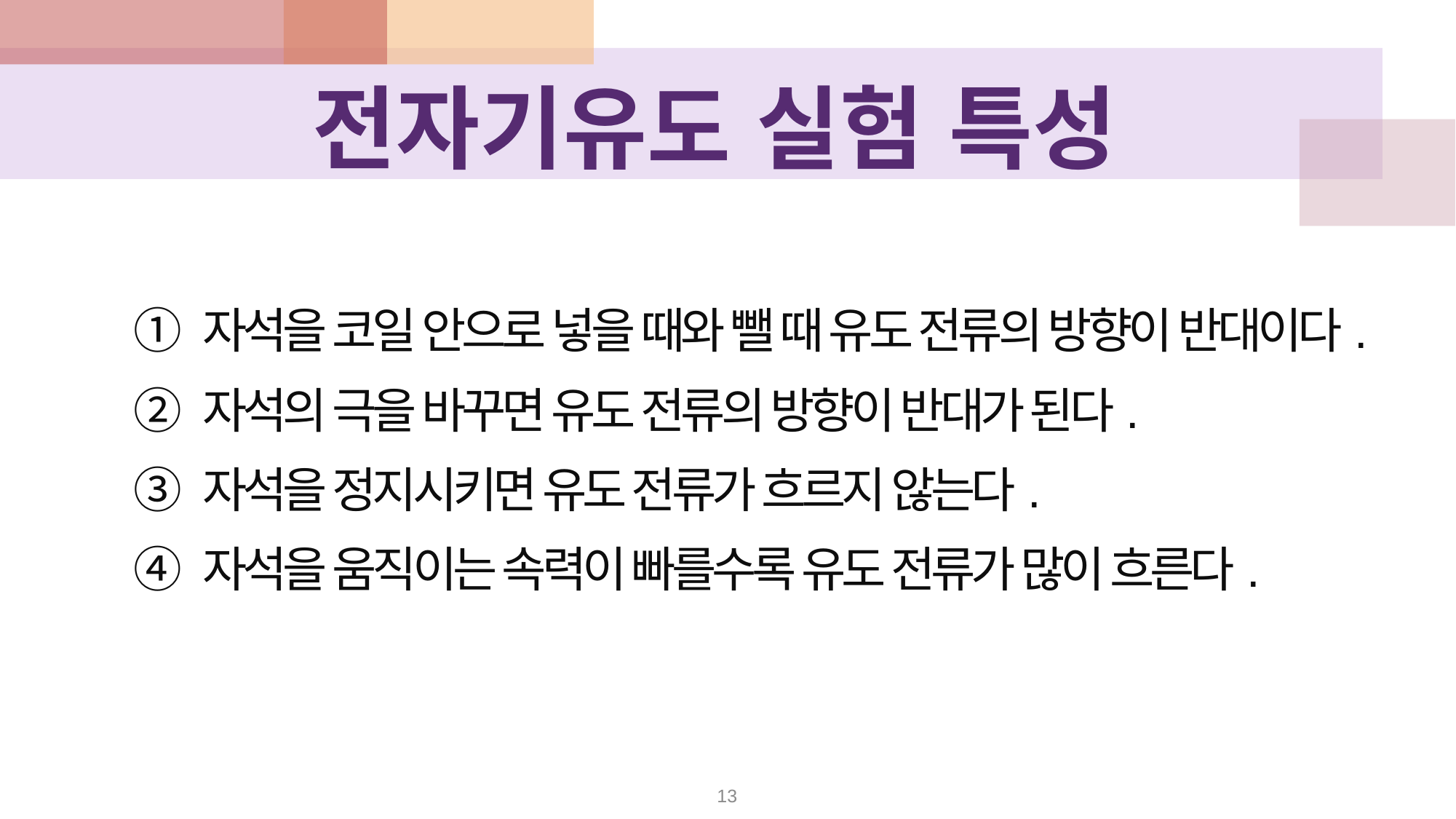

# 전자기유도 실험 특성
① 자석을 코일 안으로 넣을 때와 뺄 때 유도 전류의 방향이 반대이다.
② 자석의 극을 바꾸면 유도 전류의 방향이 반대가 된다.
③ 자석을 정지시키면 유도 전류가 흐르지 않는다.
④ 자석을 움직이는 속력이 빠를수록 유도 전류가 많이 흐른다.

13